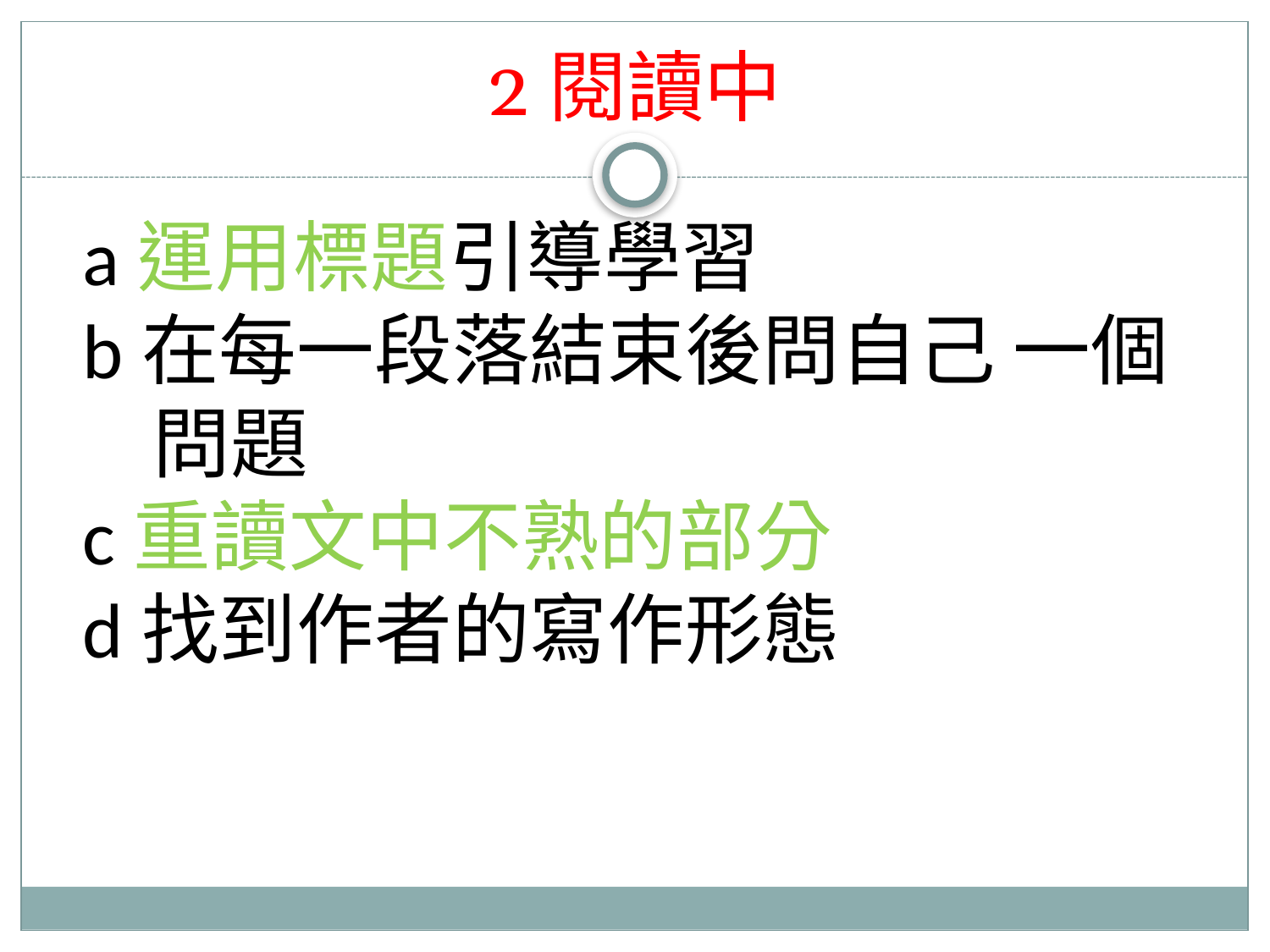

a運用標題引導學習
b在每一段落結束後問自己 一個
   問題
c重讀文中不熟的部分
d找到作者的寫作形態
# 2閱讀中